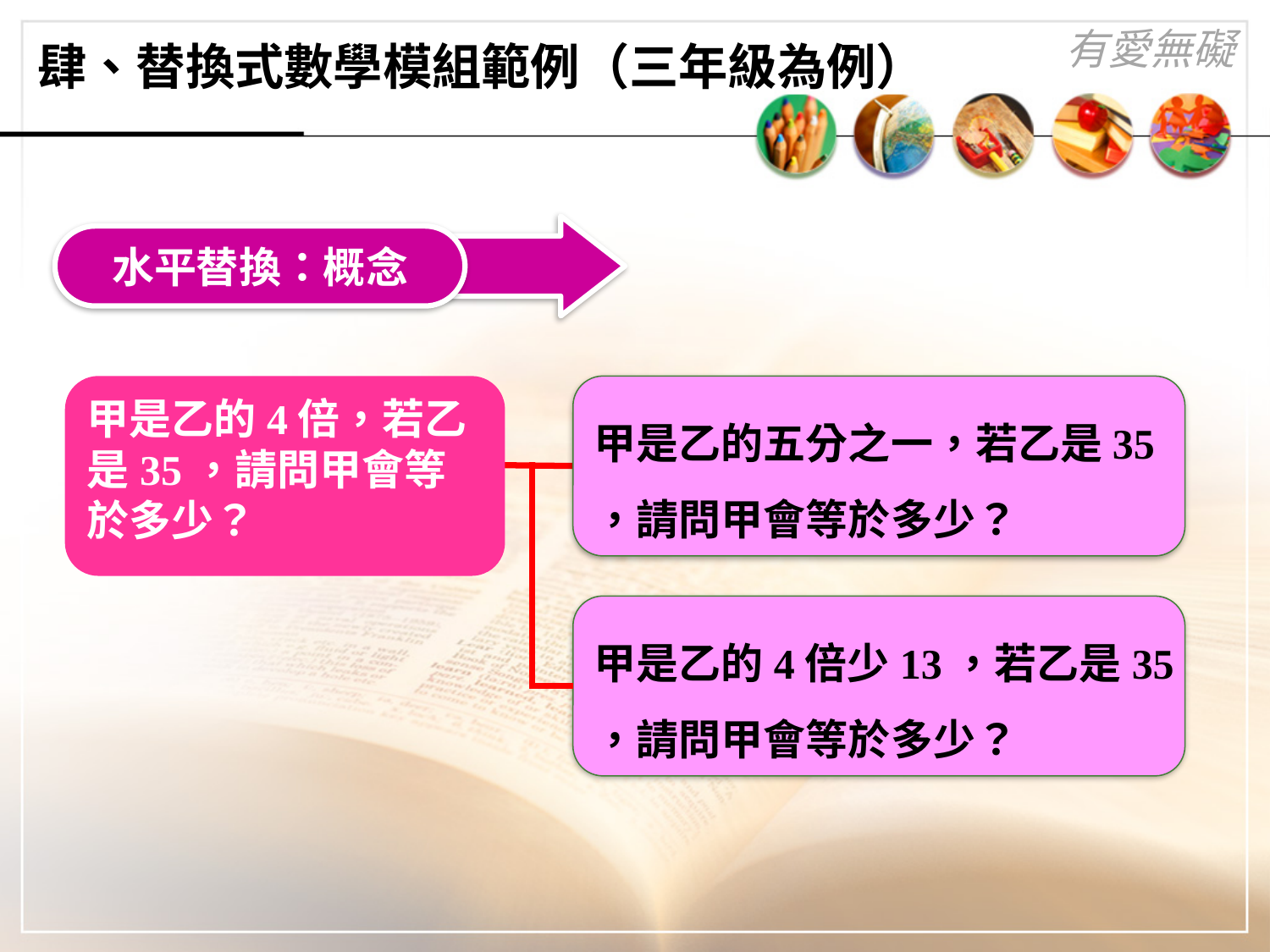

# 肆、替換式數學模組範例（三年級為例）

水平替換：概念
甲是乙的4倍，若乙
是35，請問甲會等
於多少？
甲是乙的五分之一，若乙是35
，請問甲會等於多少？
甲是乙的4倍少13，若乙是35
，請問甲會等於多少？